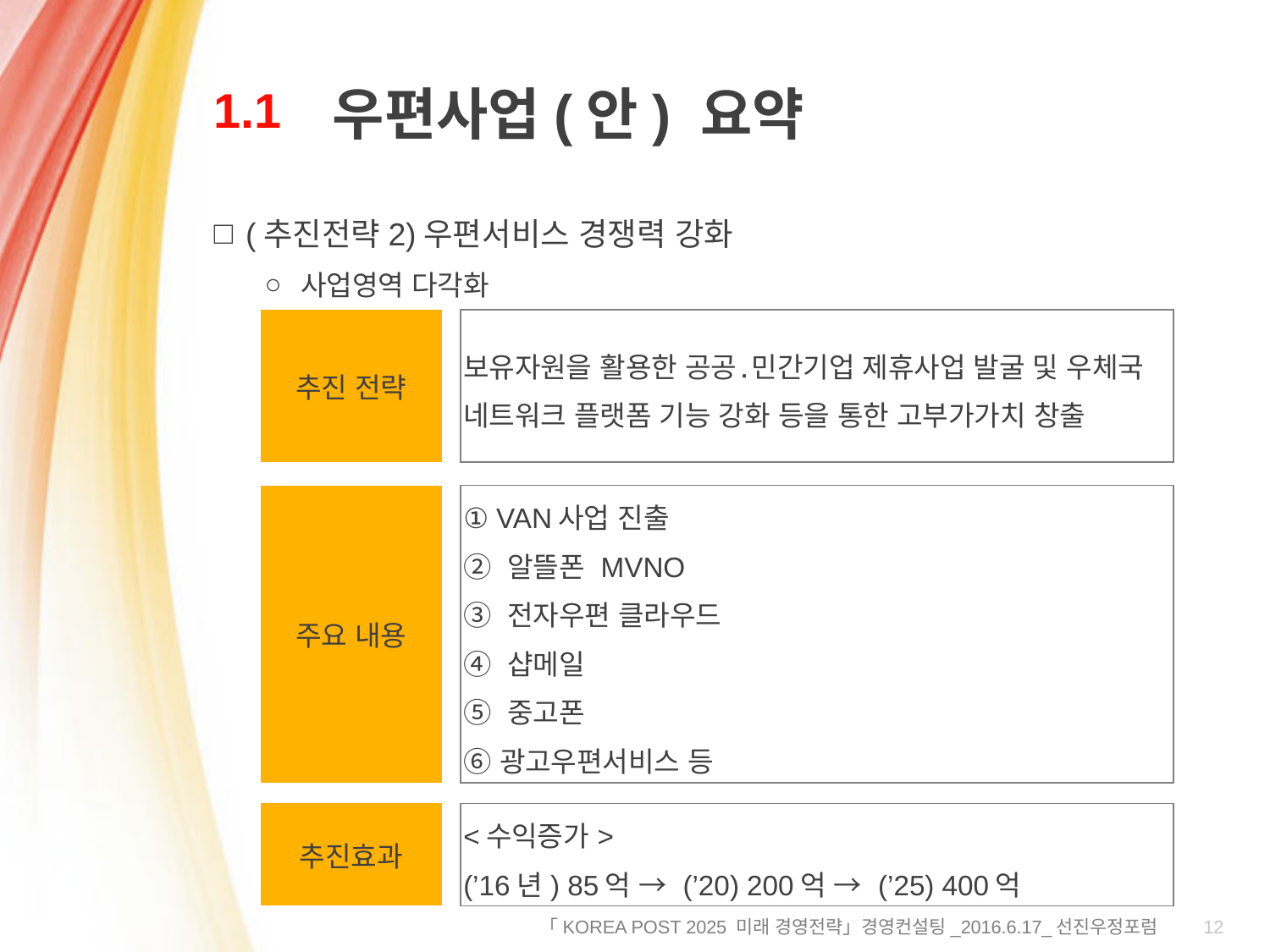

# 1.1
우편사업(안) 요약
(추진전략2)우편서비스 경쟁력 강화
사업영역 다각화
| 추진 전략 |  | 보유자원을 활용한 공공․민간기업 제휴사업 발굴 및 우체국 네트워크 플랫폼 기능 강화 등을 통한 고부가가치 창출 |
| --- | --- | --- |
|  |  |  |
| 주요 내용 |  | ① VAN사업 진출 ② 알뜰폰 MVNO ③ 전자우편 클라우드 ④ 샵메일 ⑤ 중고폰 ⑥광고우편서비스 등 |
|  |  |  |
| 추진효과 |  | <수익증가> (’16년) 85억 → (’20) 200억 → (’25) 400억 |
12